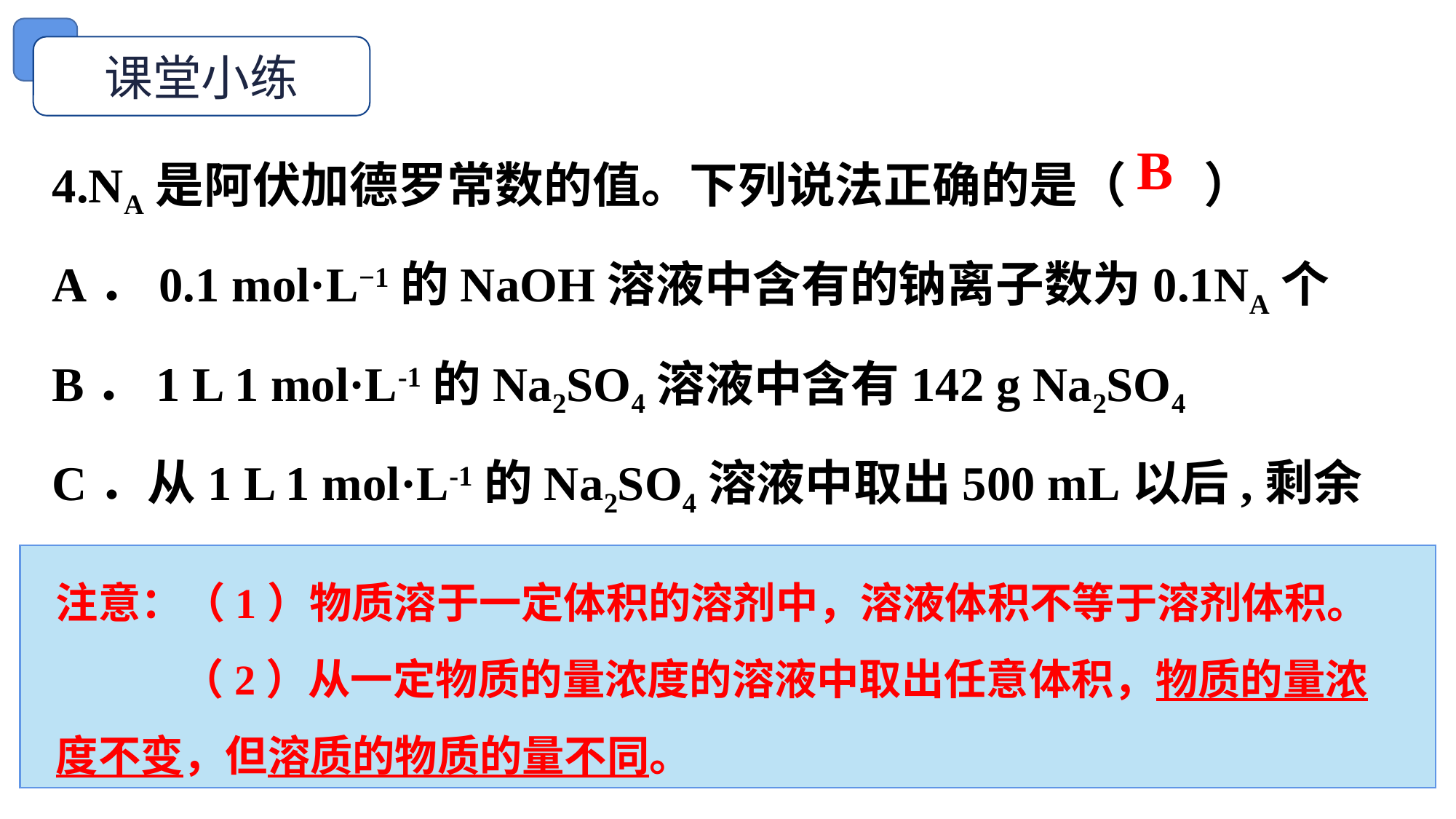

课堂小练
4.NA是阿伏加德罗常数的值。下列说法正确的是（       ）
A．0.1 mol·L−1的NaOH溶液中含有的钠离子数为0.1NA个
B．1 L 1 mol·L-1的Na2SO4溶液中含有142 g Na2SO4
C．从1 L 1 mol·L-1的Na2SO4溶液中取出500 mL以后,剩余溶液中Na2SO4的物质的量浓度为0.5 mol·L-1
D．向1L水中加入40g NaOH固体即得1 mol·L−1NaOH溶液
B

注意：（1）物质溶于一定体积的溶剂中，溶液体积不等于溶剂体积。
            （2）从一定物质的量浓度的溶液中取出任意体积，物质的量浓度不变，但溶质的物质的量不同。